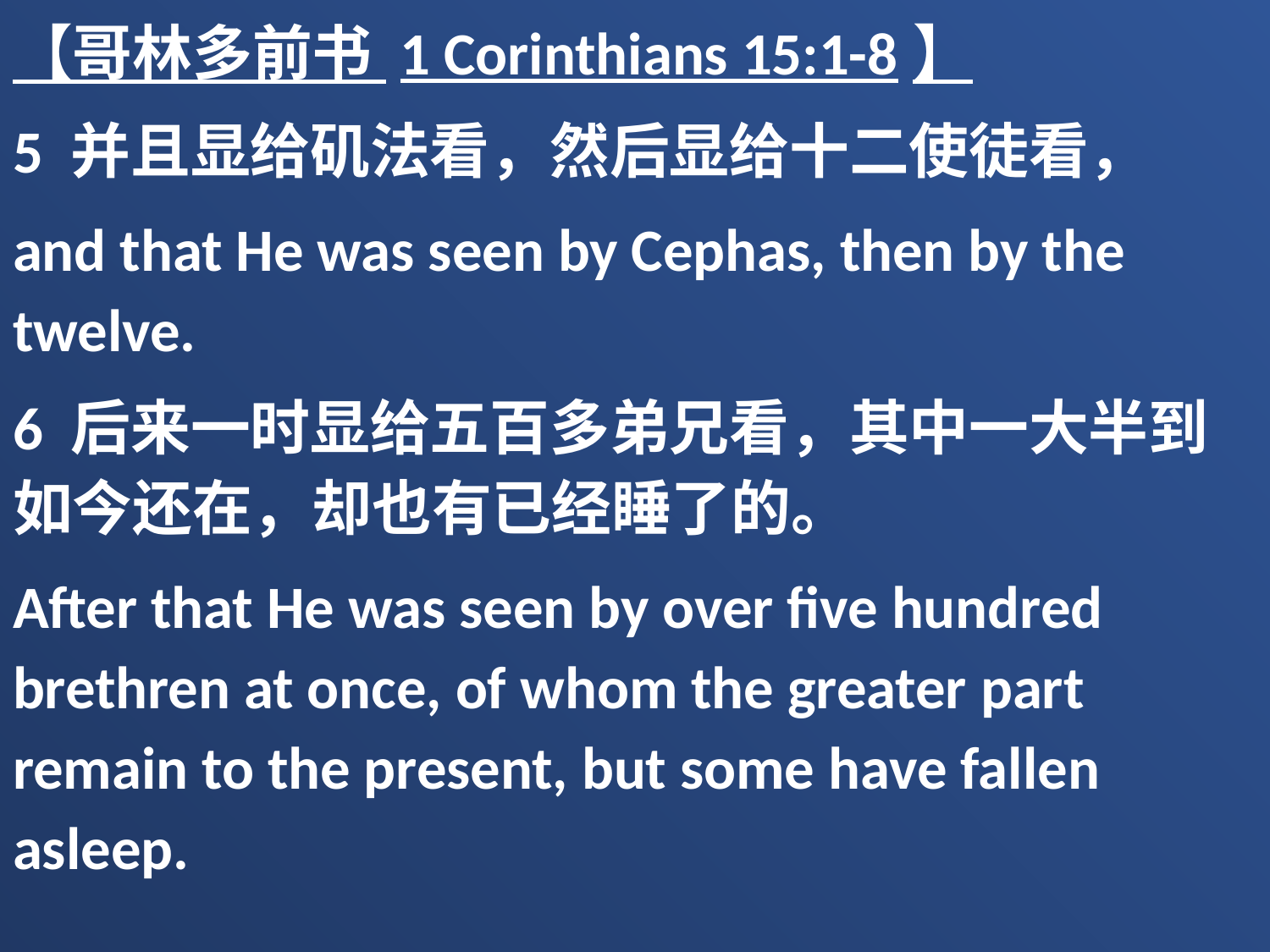

【哥林多前书 1 Corinthians 15:1-8】
5 并且显给矶法看，然后显给十二使徒看，
and that He was seen by Cephas, then by the twelve.
6 后来一时显给五百多弟兄看，其中一大半到如今还在，却也有已经睡了的。
After that He was seen by over five hundred brethren at once, of whom the greater part remain to the present, but some have fallen asleep.